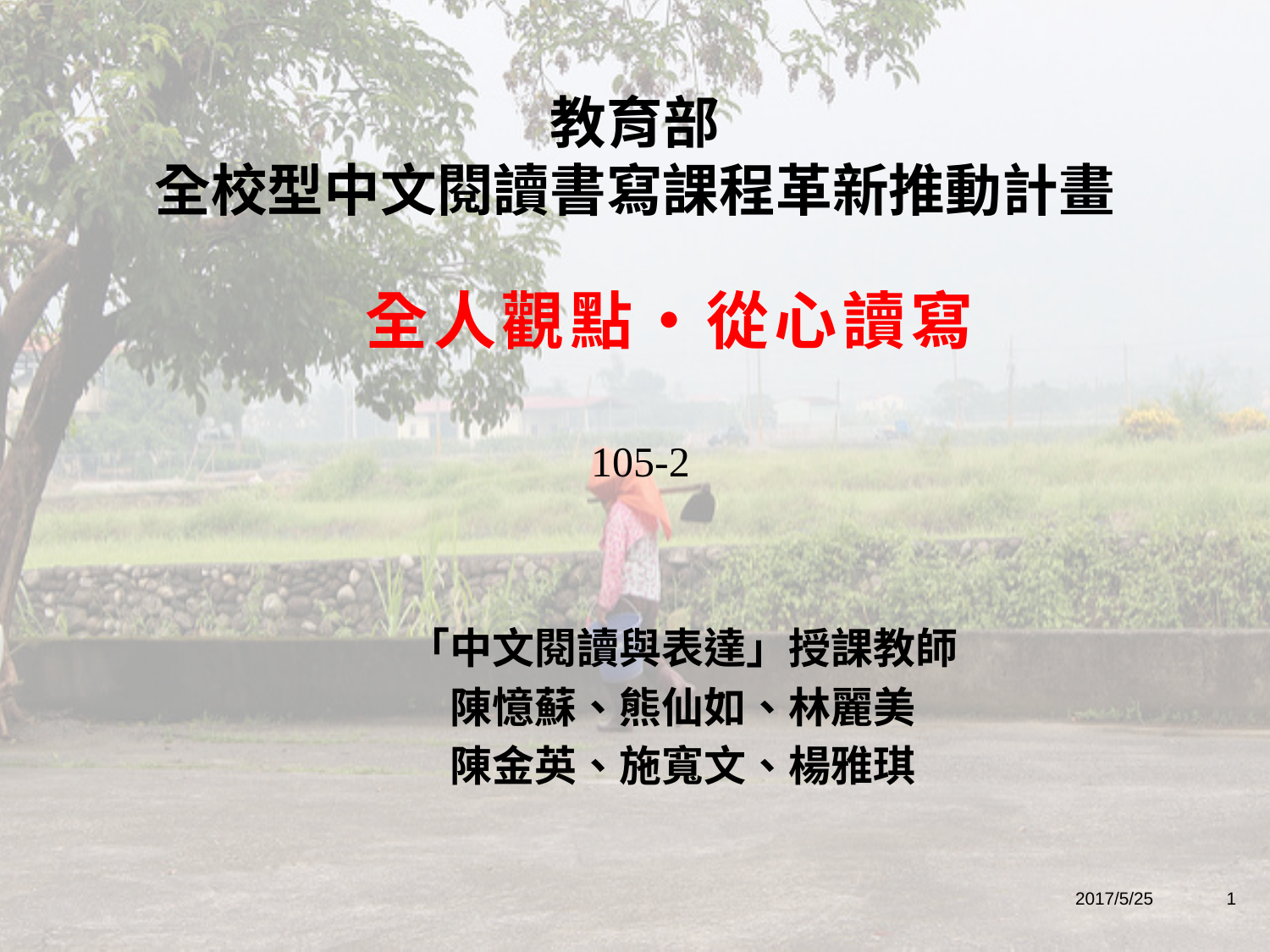

# 教育部 全校型中文閱讀書寫課程革新推動計畫
全人觀點‧從心讀寫
105-2

「中文閱讀與表達」授課教師
陳憶蘇、熊仙如、林麗美
陳金英、施寬文、楊雅琪

2017/5/25               1